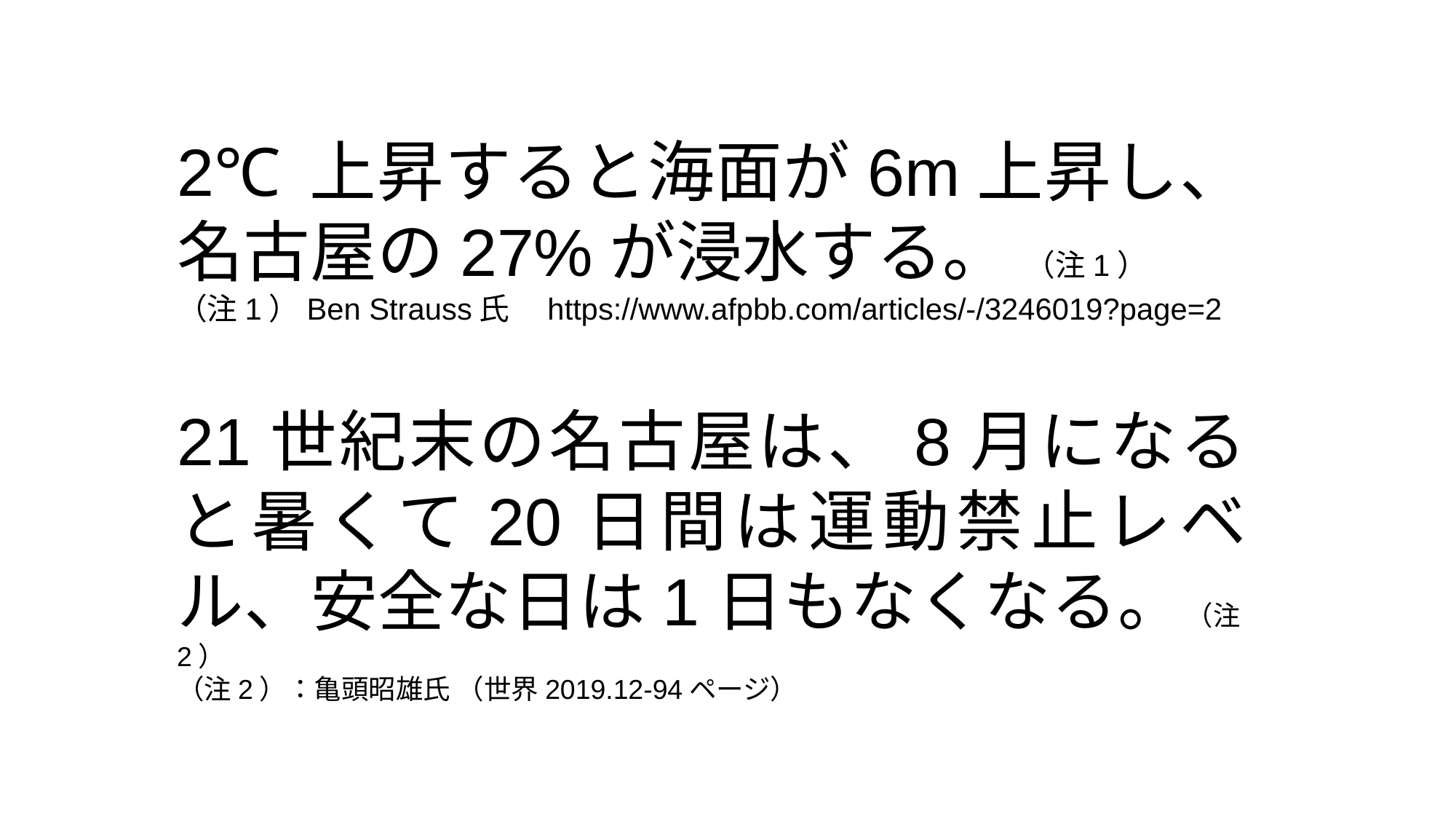

2℃上昇すると海面が6m上昇し、名古屋の27%が浸水する。 （注1）
（注1）Ben Strauss氏　https://www.afpbb.com/articles/-/3246019?page=2

21世紀末の名古屋は、8月になると暑くて20日間は運動禁止レベル、安全な日は1日もなくなる。（注2）
（注2）：亀頭昭雄氏 （世界2019.12-94ページ）